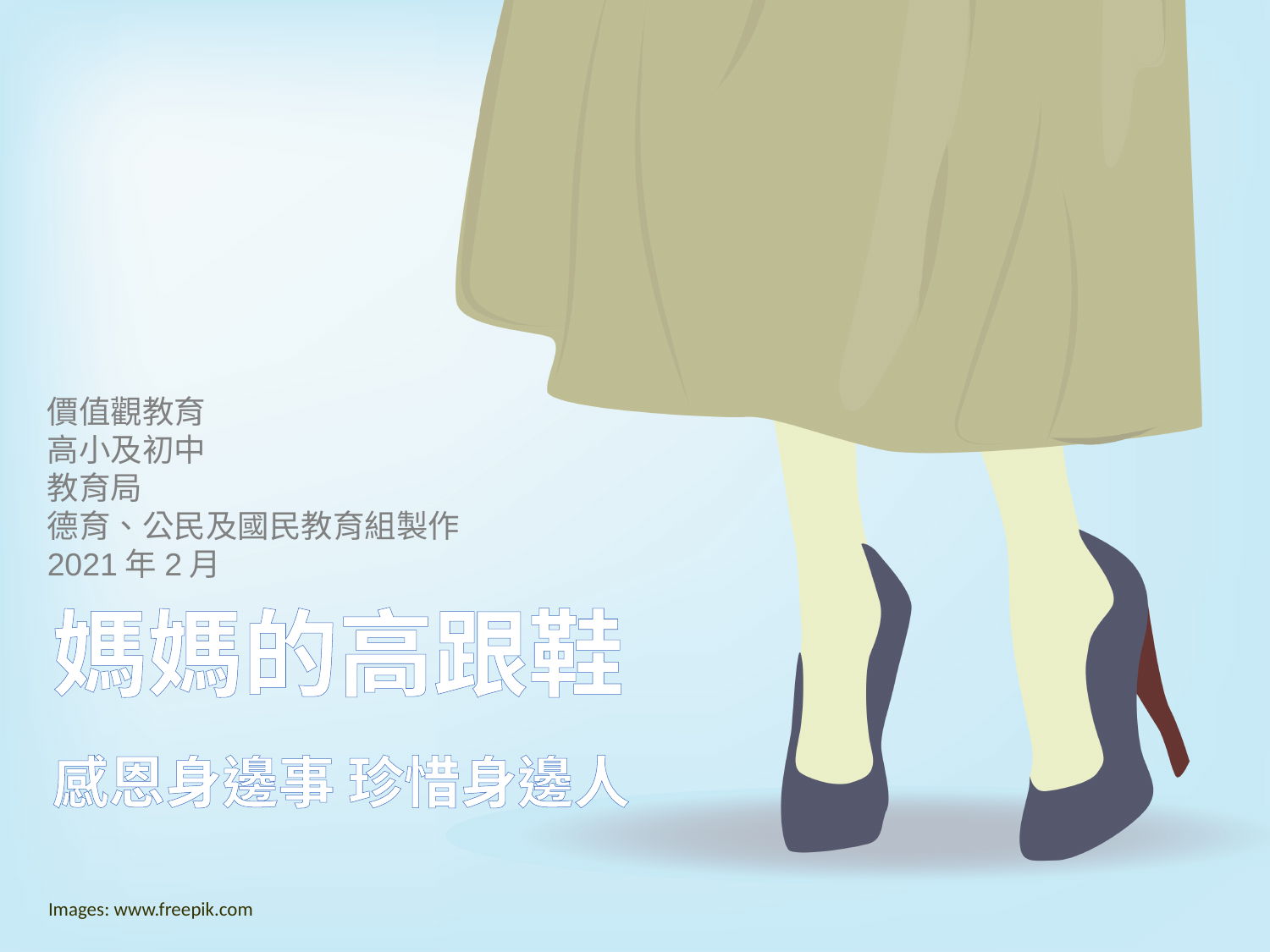

價值觀教育
高小及初中
教育局
德育、公民及國民教育組製作
2021年2月
   媽媽的高跟鞋
   感恩身邊事 珍惜身邊人

Images: www.freepik.com